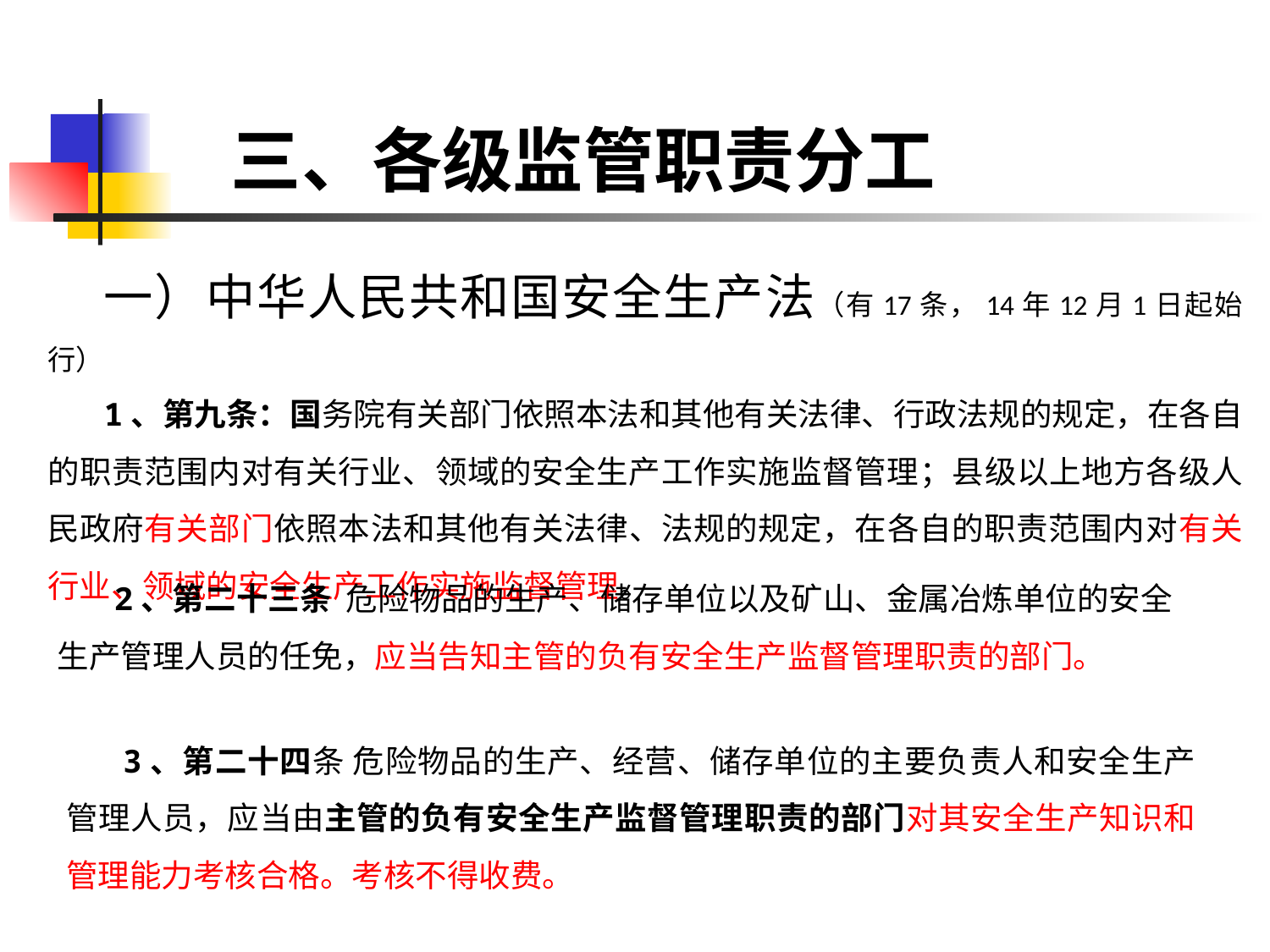

# 三、各级监管职责分工

一）中华人民共和国安全生产法（有17条，14年12月1日起始行）
1、第九条：国务院有关部门依照本法和其他有关法律、行政法规的规定，在各自的职责范围内对有关行业、领域的安全生产工作实施监督管理；县级以上地方各级人民政府有关部门依照本法和其他有关法律、法规的规定，在各自的职责范围内对有关行业、领域的安全生产工作实施监督管理。
2、第二十三条  危险物品的生产、储存单位以及矿山、金属冶炼单位的安全生产管理人员的任免，应当告知主管的负有安全生产监督管理职责的部门。
3、第二十四条 危险物品的生产、经营、储存单位的主要负责人和安全生产管理人员，应当由主管的负有安全生产监督管理职责的部门对其安全生产知识和管理能力考核合格。考核不得收费。